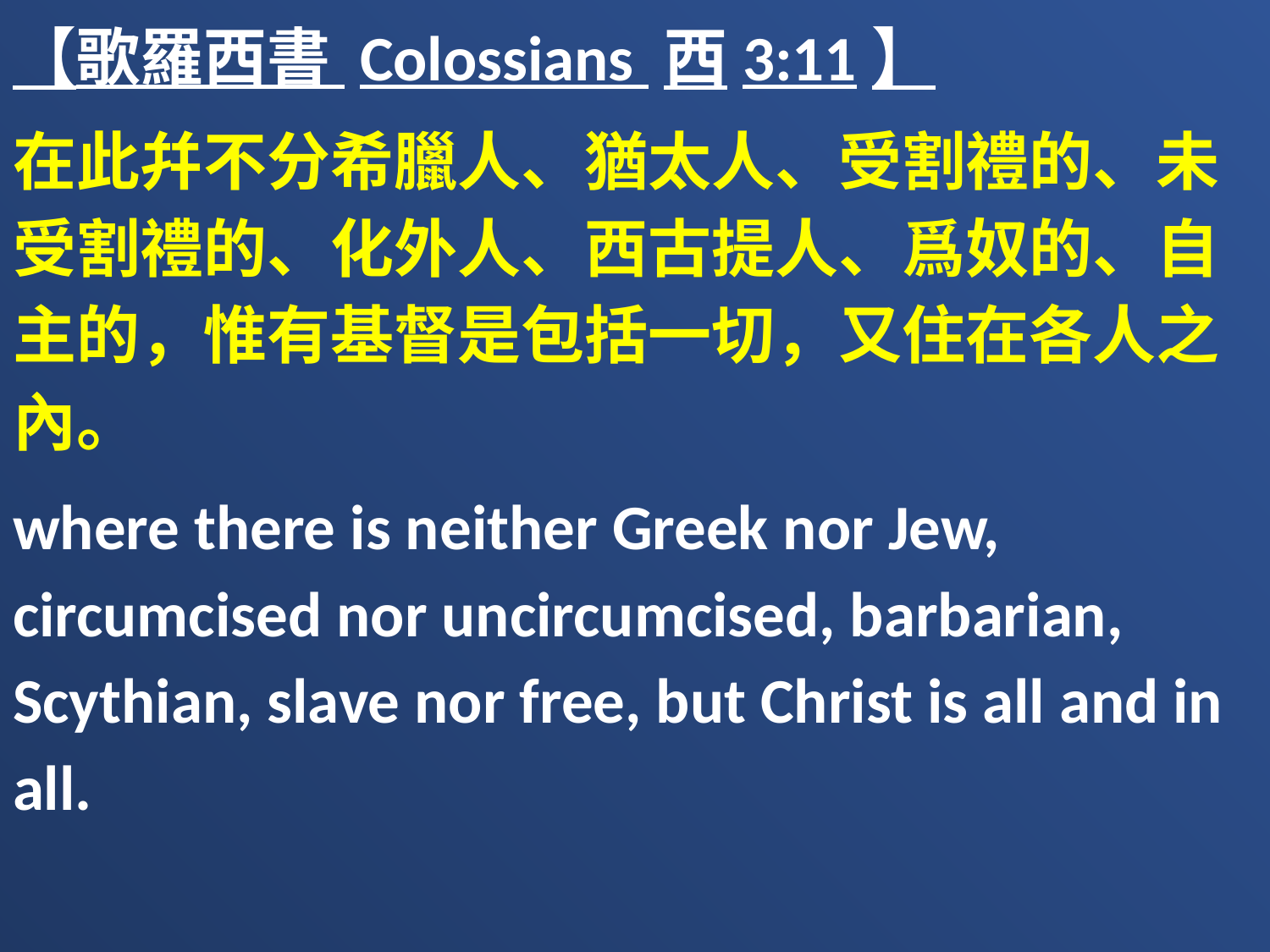

【歌羅西書 Colossians 西3:11】
在此幷不分希臘人、猶太人、受割禮的、未受割禮的、化外人、西古提人、爲奴的、自主的，惟有基督是包括一切，又住在各人之內。
where there is neither Greek nor Jew, circumcised nor uncircumcised, barbarian, Scythian, slave nor free, but Christ is all and in all.